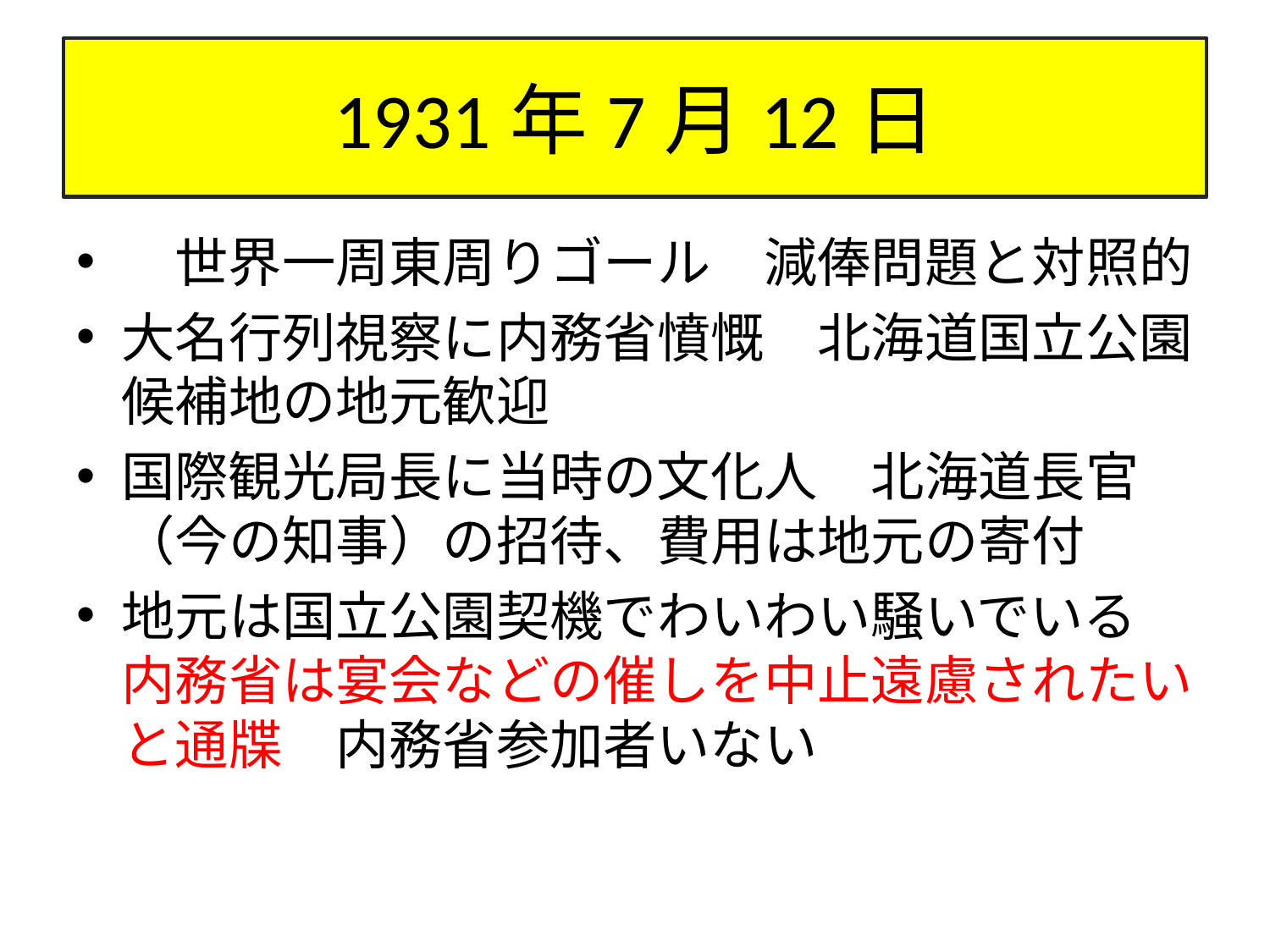

# 1931年7月12日
　世界一周東周りゴール　減俸問題と対照的
大名行列視察に内務省憤慨　北海道国立公園候補地の地元歓迎
国際観光局長に当時の文化人　北海道長官（今の知事）の招待、費用は地元の寄付
地元は国立公園契機でわいわい騒いでいる　内務省は宴会などの催しを中止遠慮されたいと通牒　内務省参加者いない